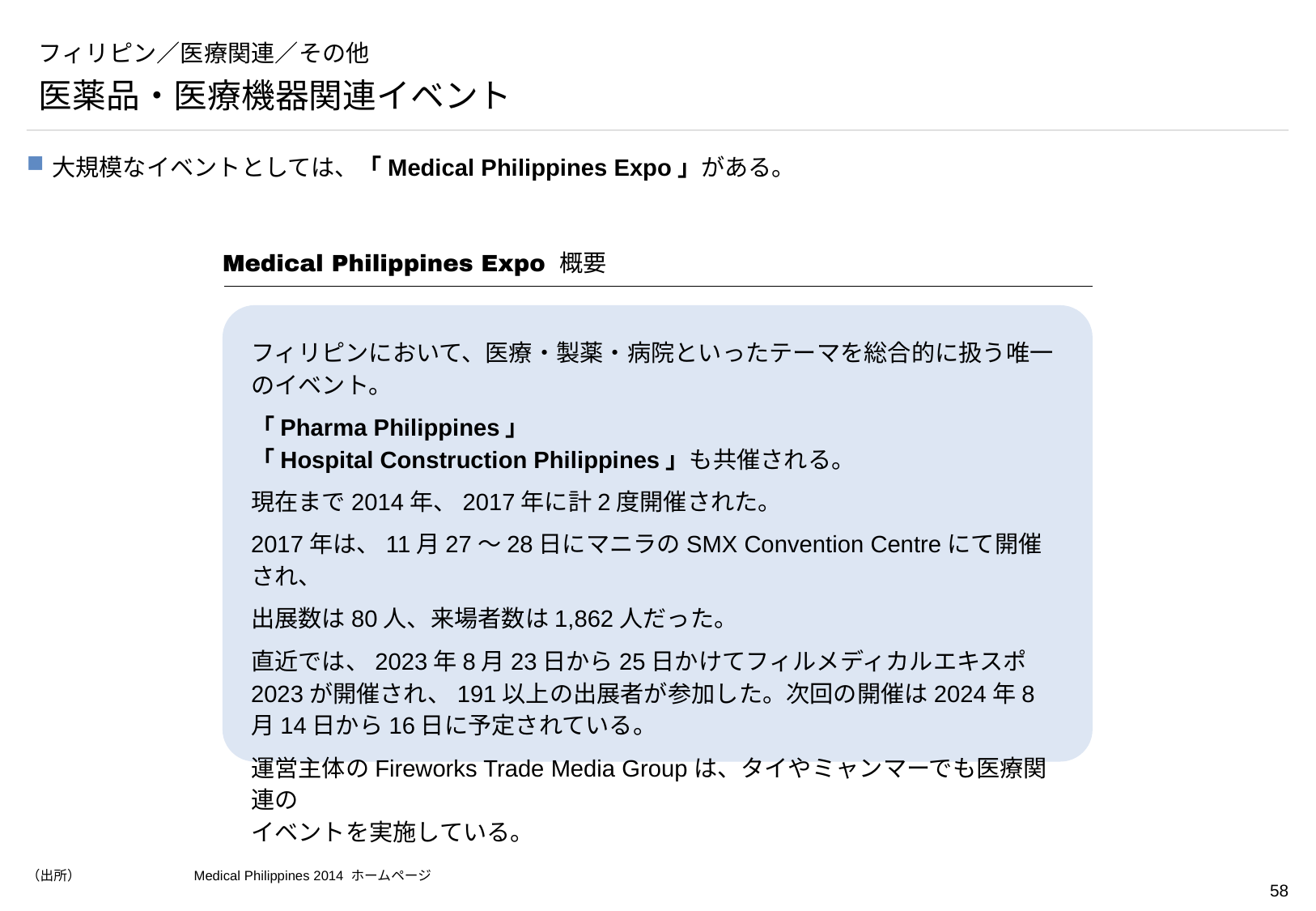

# フィリピン／医療関連／その他
医薬品・医療機器関連イベント
大規模なイベントとしては、「Medical Philippines Expo」がある。
Medical Philippines Expo 概要
フィリピンにおいて、医療・製薬・病院といったテーマを総合的に扱う唯一のイベント。
「Pharma Philippines」
「Hospital Construction Philippines」も共催される。
現在まで2014年、2017年に計2度開催された。
2017年は、11月27～28日にマニラのSMX Convention Centreにて開催され、
出展数は80人、来場者数は1,862人だった。
直近では、2023年8月23日から25日かけてフィルメディカルエキスポ2023が開催され、191以上の出展者が参加した。次回の開催は2024年8月14日から16日に予定されている。
運営主体のFireworks Trade Media Groupは、タイやミャンマーでも医療関連の
イベントを実施している。
（出所）	Medical Philippines 2014 ホームページ